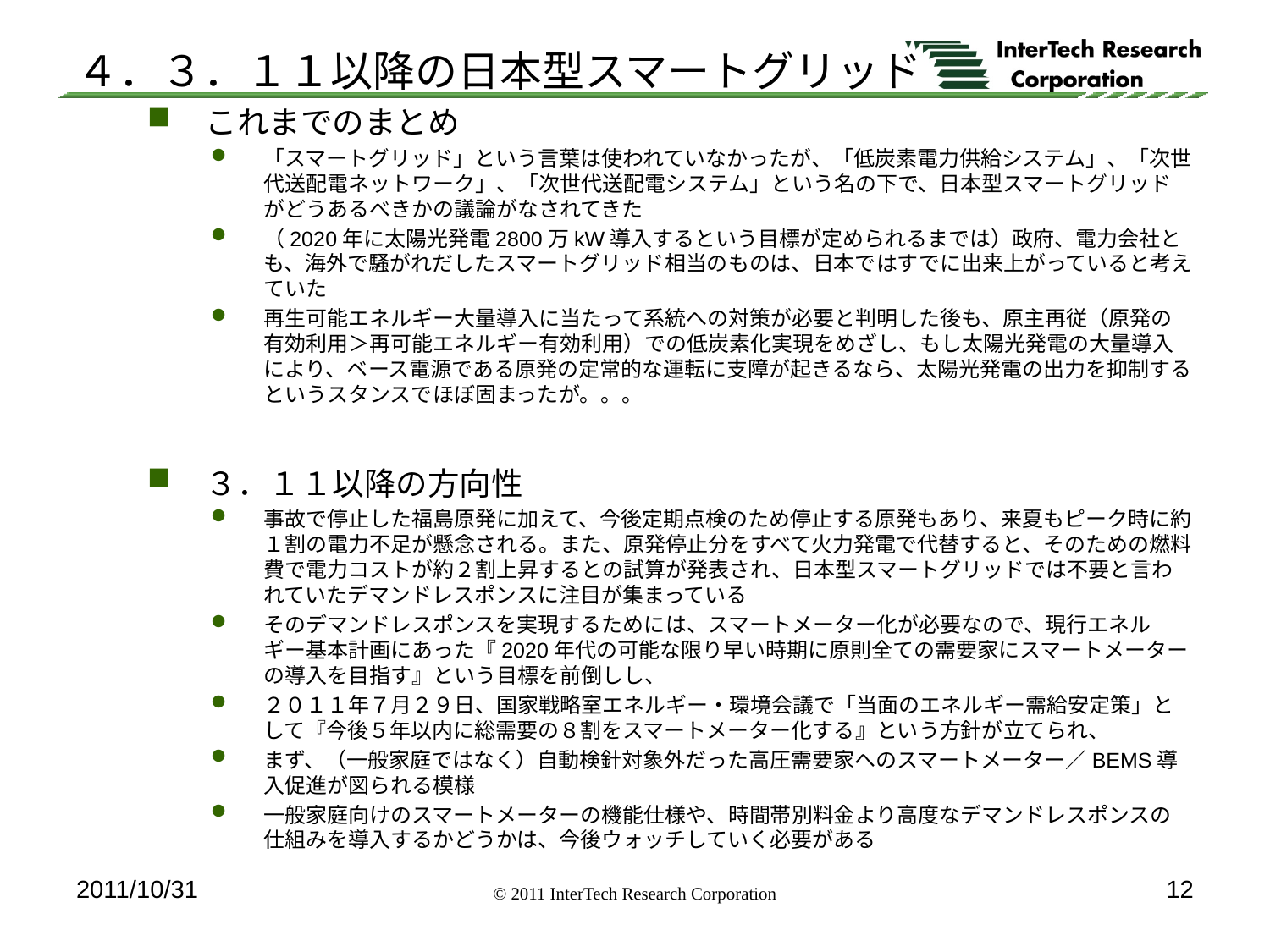

# ４．３．１１以降の日本型スマートグリッド
これまでのまとめ
「スマートグリッド」という言葉は使われていなかったが、「低炭素電力供給システム」、「次世代送配電ネットワーク」、「次世代送配電システム」という名の下で、日本型スマートグリッドがどうあるべきかの議論がなされてきた
（2020年に太陽光発電2800万kW導入するという目標が定められるまでは）政府、電力会社とも、海外で騒がれだしたスマートグリッド相当のものは、日本ではすでに出来上がっていると考えていた
再生可能エネルギー大量導入に当たって系統への対策が必要と判明した後も、原主再従（原発の有効利用＞再可能エネルギー有効利用）での低炭素化実現をめざし、もし太陽光発電の大量導入により、ベース電源である原発の定常的な運転に支障が起きるなら、太陽光発電の出力を抑制するというスタンスでほぼ固まったが。。。

３．１１以降の方向性
事故で停止した福島原発に加えて、今後定期点検のため停止する原発もあり、来夏もピーク時に約１割の電力不足が懸念される。また、原発停止分をすべて火力発電で代替すると、そのための燃料費で電力コストが約２割上昇するとの試算が発表され、日本型スマートグリッドでは不要と言われていたデマンドレスポンスに注目が集まっている
そのデマンドレスポンスを実現するためには、スマートメーター化が必要なので、現行エネルギー基本計画にあった『2020年代の可能な限り早い時期に原則全ての需要家にスマートメーターの導入を目指す』という目標を前倒しし、
２０１１年７月２９日、国家戦略室エネルギー・環境会議で「当面のエネルギー需給安定策」として『今後５年以内に総需要の８割をスマートメーター化する』という方針が立てられ、
まず、（一般家庭ではなく）自動検針対象外だった高圧需要家へのスマートメーター／BEMS導入促進が図られる模様
一般家庭向けのスマートメーターの機能仕様や、時間帯別料金より高度なデマンドレスポンスの仕組みを導入するかどうかは、今後ウォッチしていく必要がある
2011/10/31
12
© 2011 InterTech Research Corporation